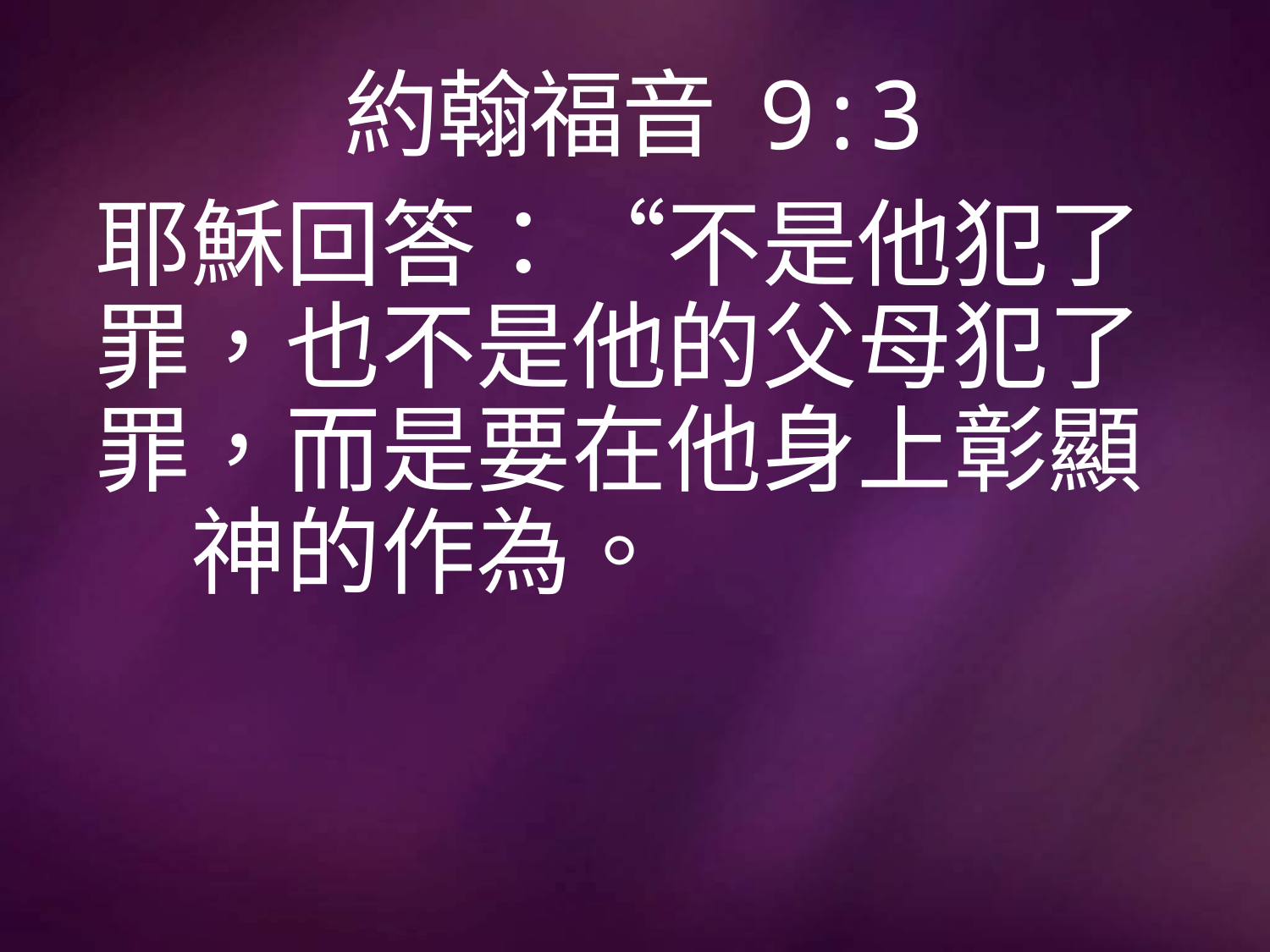

# 約翰福音 9:3
耶穌回答：“不是他犯了罪，也不是他的父母犯了罪，而是要在他身上彰顯　神的作為。